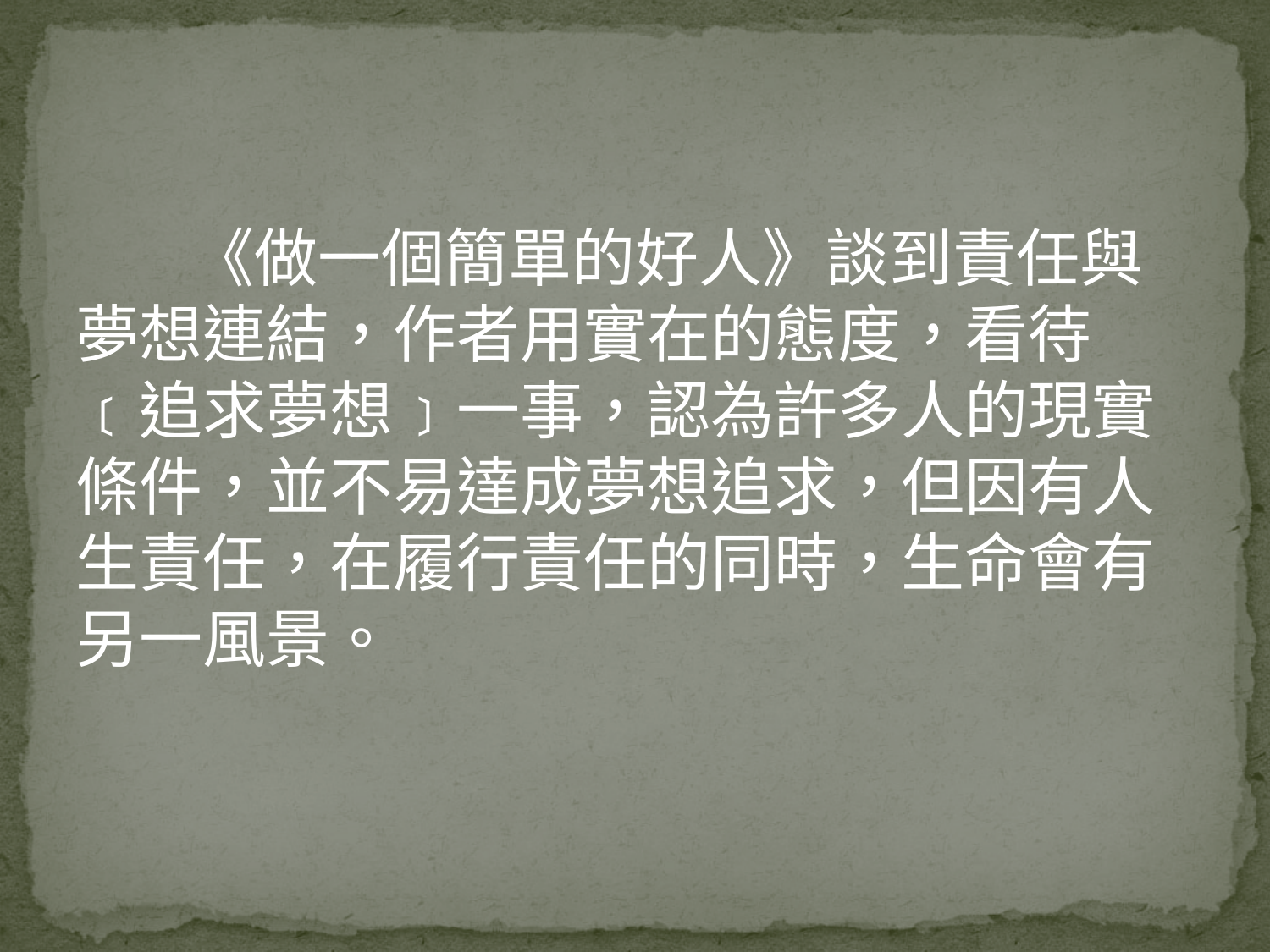

#
       《做一個簡單的好人》談到責任與夢想連結，作者用實在的態度，看待﹝追求夢想﹞一事，認為許多人的現實條件，並不易達成夢想追求，但因有人生責任，在履行責任的同時，生命會有另一風景。